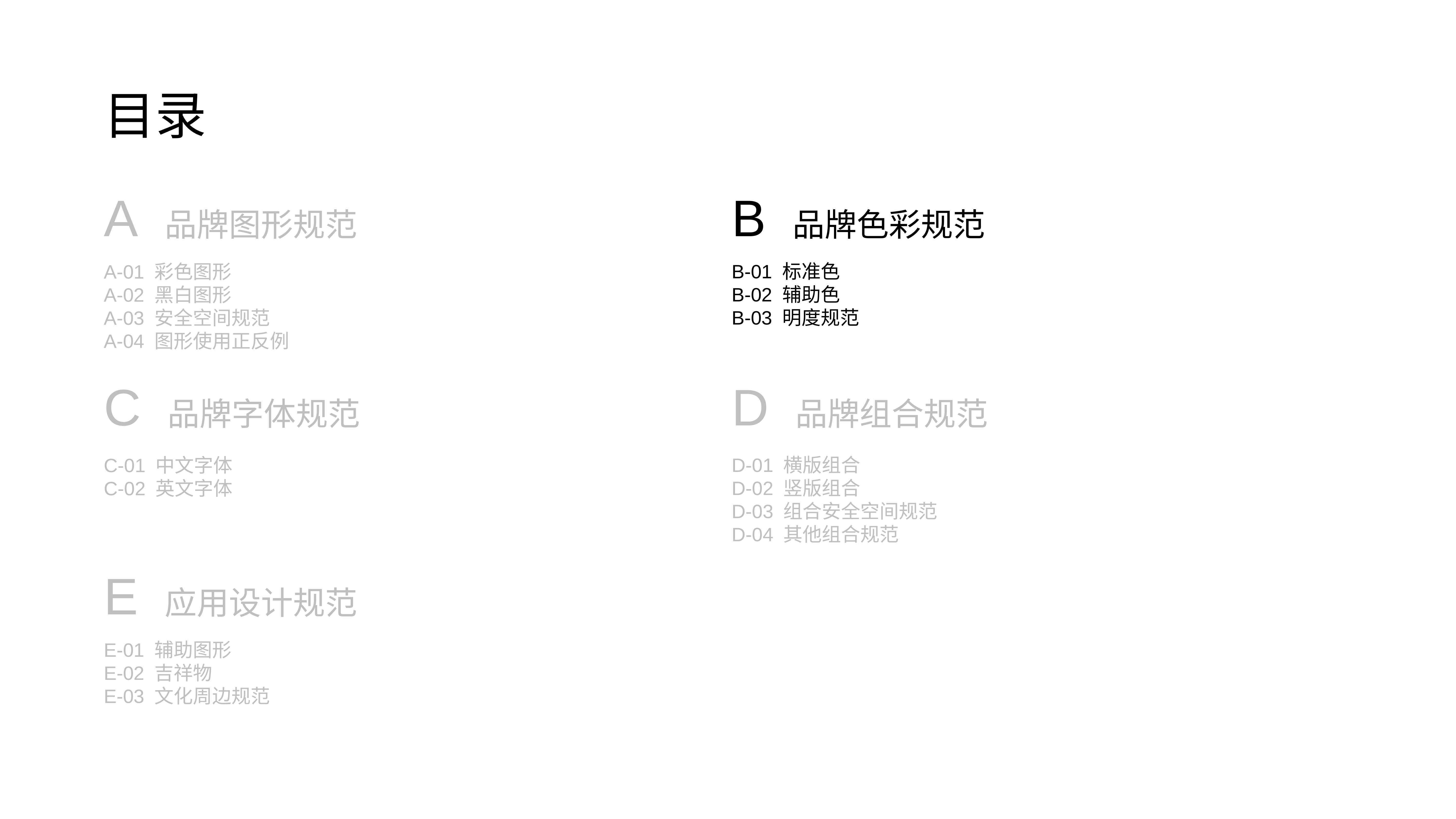

A 品牌图形规范
B 品牌色彩规范
B-01 标准色
B-02 辅助色
B-03 明度规范
A-01 彩色图形
A-02 黑白图形
A-03 安全空间规范
A-04 图形使用正反例
C 品牌字体规范
D 品牌组合规范
D-01 横版组合
D-02 竖版组合
D-03 组合安全空间规范
D-04 其他组合规范
C-01 中文字体
C-02 英文字体
E 应用设计规范
E-01 辅助图形
E-02 吉祥物
E-03 文化周边规范
9